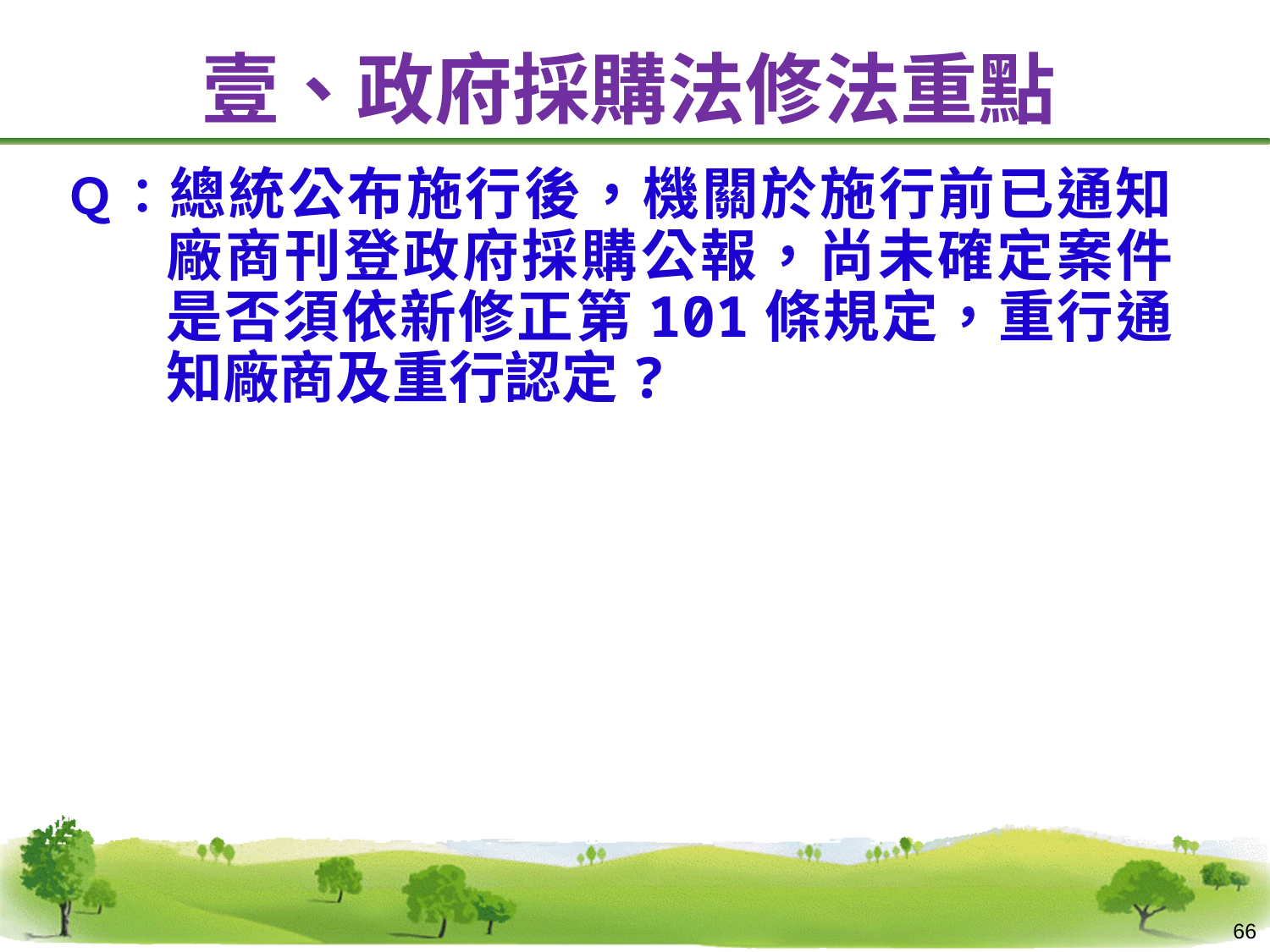

# 壹、政府採購法修法重點
Ｑ：總統公布施行後，機關於施行前已通知廠商刊登政府採購公報，尚未確定案件是否須依新修正第101條規定，重行通知廠商及重行認定?
66